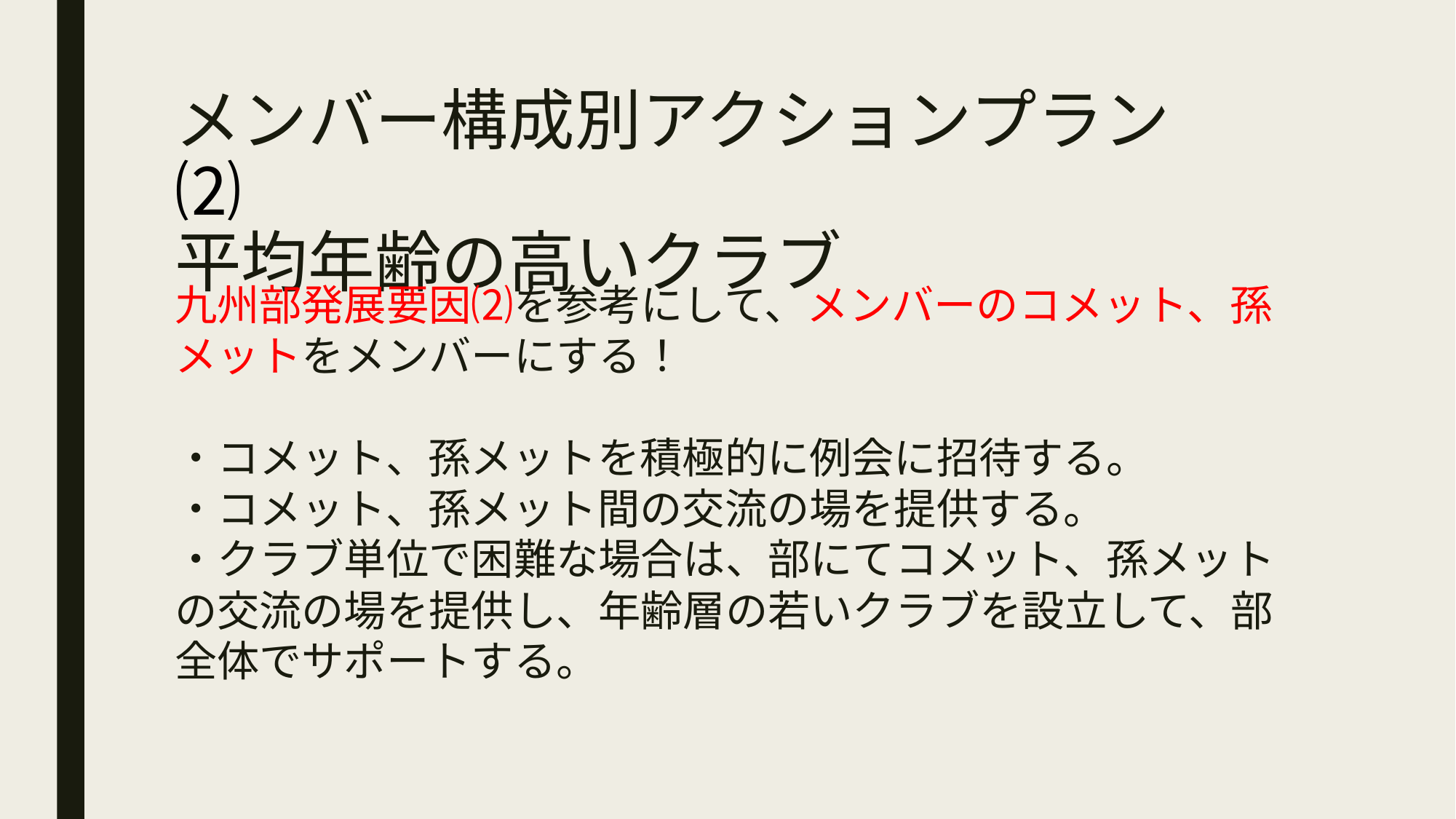

# メンバー構成別アクションプラン　⑵ 平均年齢の高いクラブ
九州部発展要因⑵を参考にして、メンバーのコメット、孫メットをメンバーにする！

・コメット、孫メットを積極的に例会に招待する。
・コメット、孫メット間の交流の場を提供する。
・クラブ単位で困難な場合は、部にてコメット、孫メットの交流の場を提供し、年齢層の若いクラブを設立して、部全体でサポートする。